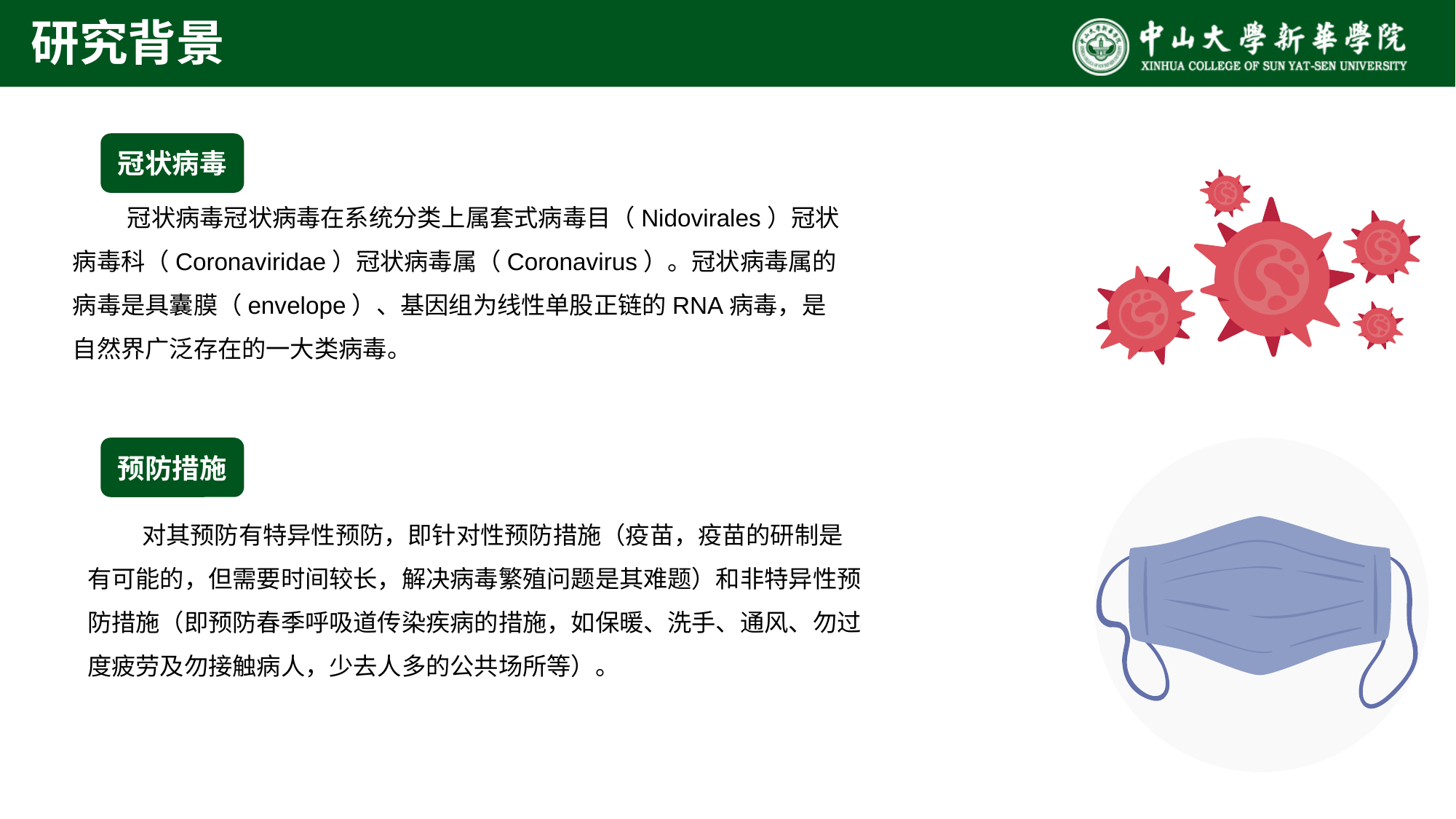

研究背景
冠状病毒

冠状病毒冠状病毒在系统分类上属套式病毒目（Nidovirales）冠状病毒科（Coronaviridae）冠状病毒属（Coronavirus）。冠状病毒属的病毒是具囊膜（envelope）、基因组为线性单股正链的RNA病毒，是自然界广泛存在的一大类病毒。
预防措施

对其预防有特异性预防，即针对性预防措施（疫苗，疫苗的研制是有可能的，但需要时间较长，解决病毒繁殖问题是其难题）和非特异性预防措施（即预防春季呼吸道传染疾病的措施，如保暖、洗手、通风、勿过度疲劳及勿接触病人，少去人多的公共场所等）。